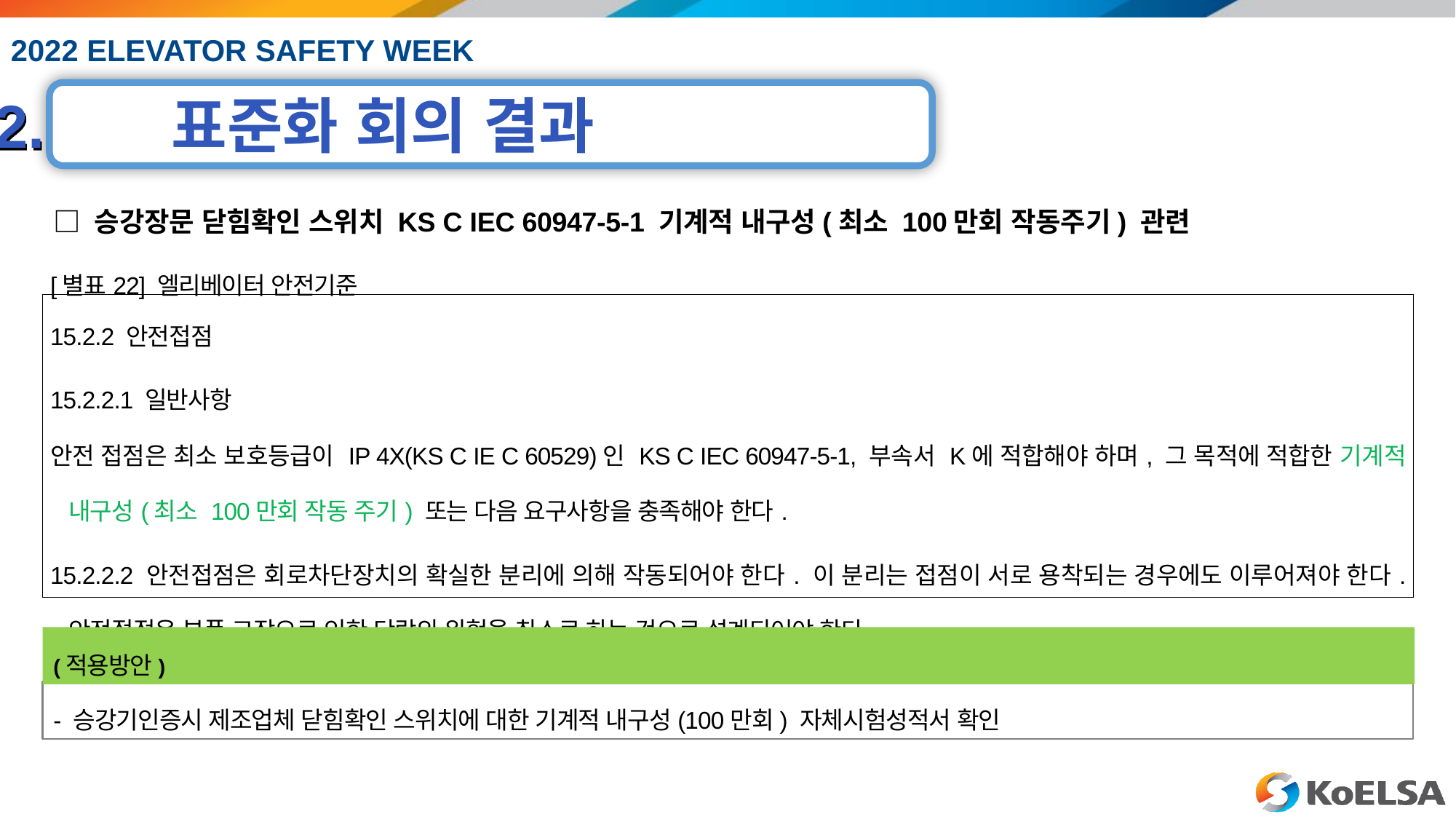

□ 승강장문 닫힘확인 스위치 KS C IEC 60947-5-1 기계적 내구성(최소 100만회 작동주기) 관련
| [별표22] 엘리베이터 안전기준 |
| --- |
| 15.2.2 안전접점 15.2.2.1 일반사항 안전 접점은 최소 보호등급이 IP 4X(KS C IE C 60529)인 KS C IEC 60947-5-1, 부속서 K에 적합해야 하며, 그 목적에 적합한 기계적 내구성(최소 100만회 작동 주기) 또는 다음 요구사항을 충족해야 한다. 15.2.2.2 안전접점은 회로차단장치의 확실한 분리에 의해 작동되어야 한다. 이 분리는 접점이 서로 용착되는 경우에도 이루어져야 한다. 안전접점은 부품 고장으로 인한 단락의 위험을 최소로 하는 것으로 설계되어야 한다. |

(적용방안)
- 승강기인증시 제조업체 닫힘확인 스위치에 대한 기계적 내구성(100만회) 자체시험성적서 확인